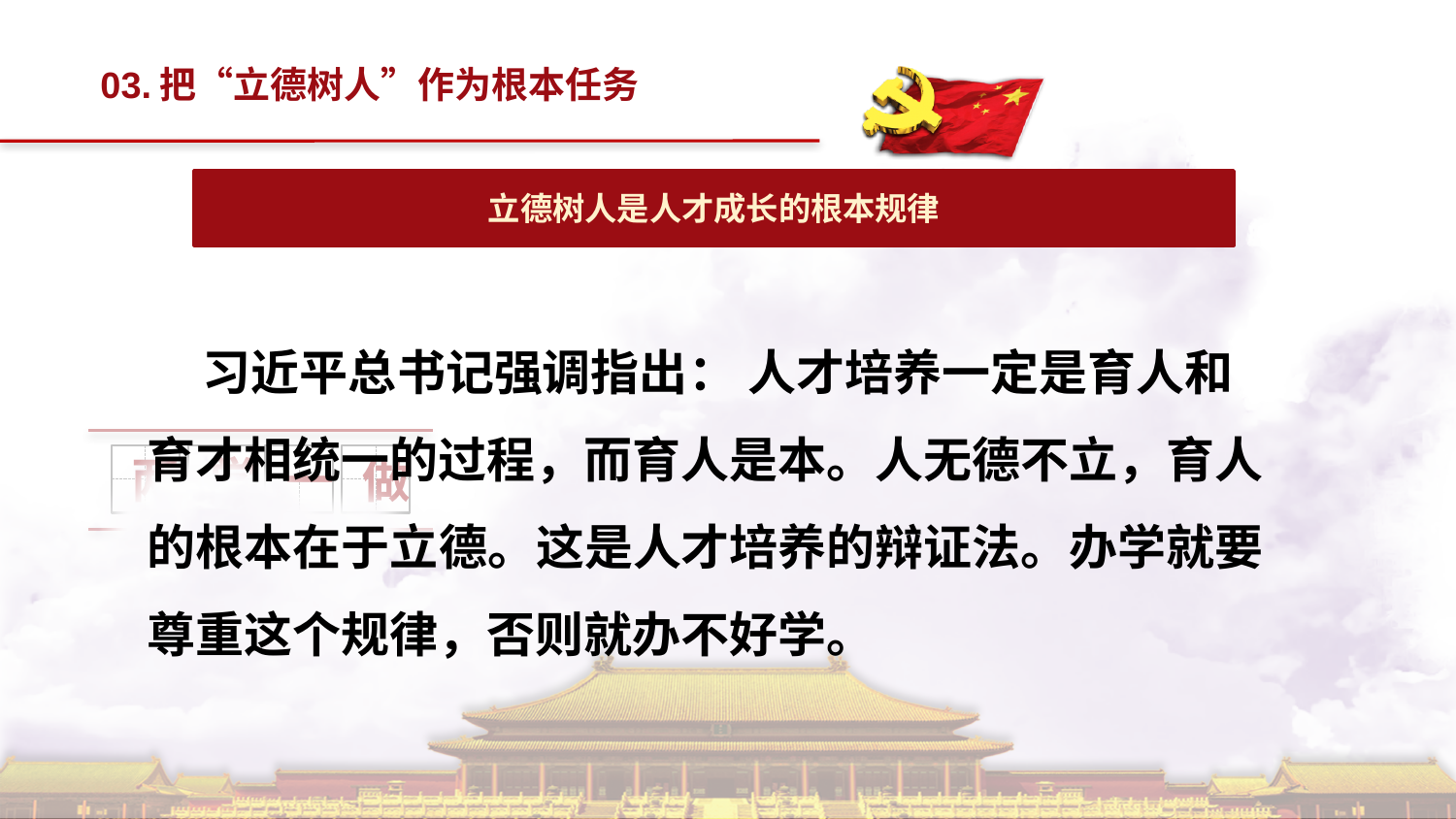

03.把“立德树人”作为根本任务

立德树人是人才成长的根本规律
    习近平总书记强调指出： 人才培养一定是育人和育才相统一的过程，而育人是本。人无德不立，育人的根本在于立德。这是人才培养的辩证法。办学就要尊重这个规律，否则就办不好学。